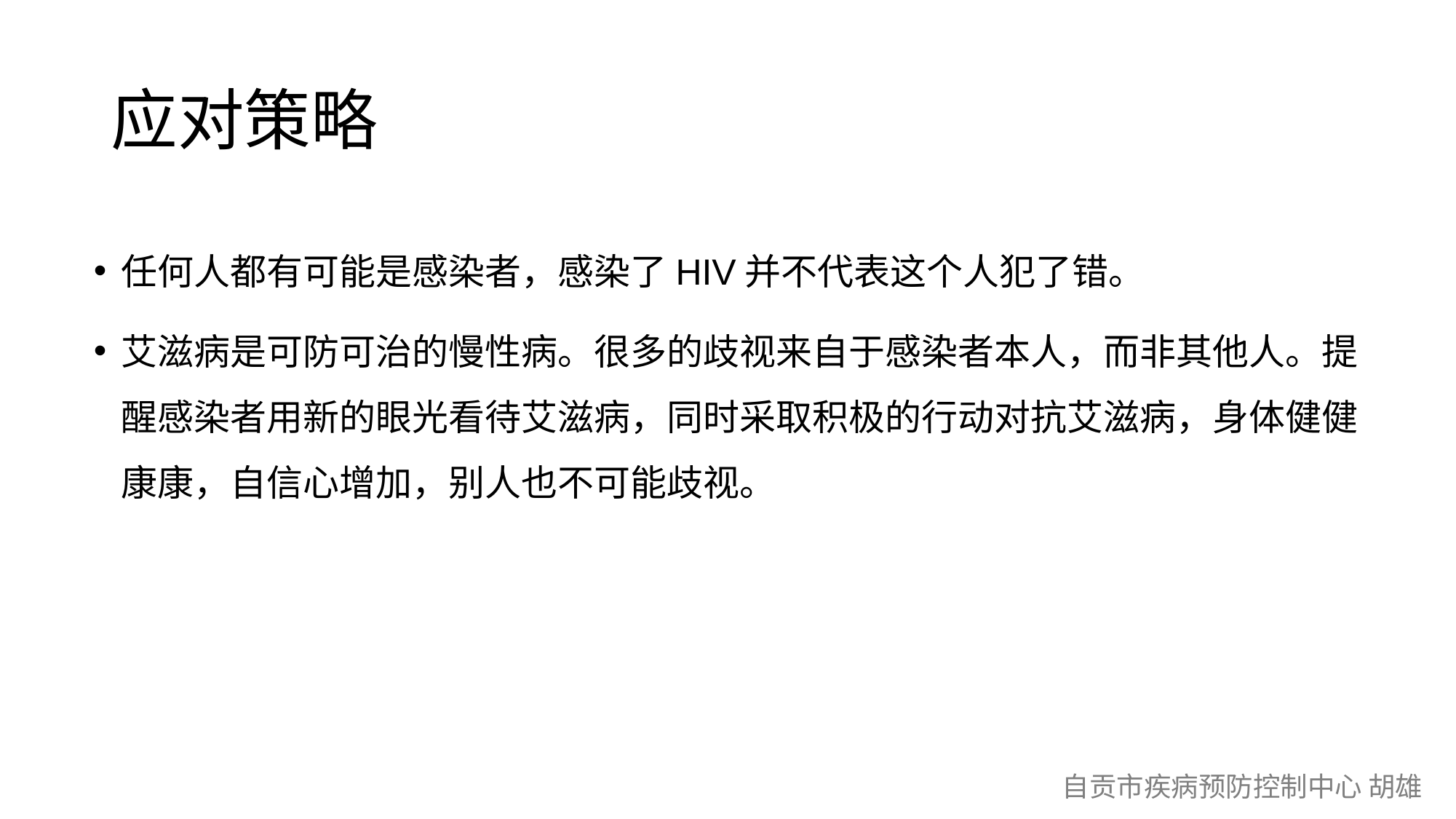

# 应对策略
任何人都有可能是感染者，感染了HIV并不代表这个人犯了错。
艾滋病是可防可治的慢性病。很多的歧视来自于感染者本人，而非其他人。提醒感染者用新的眼光看待艾滋病，同时采取积极的行动对抗艾滋病，身体健健康康，自信心增加，别人也不可能歧视。
19